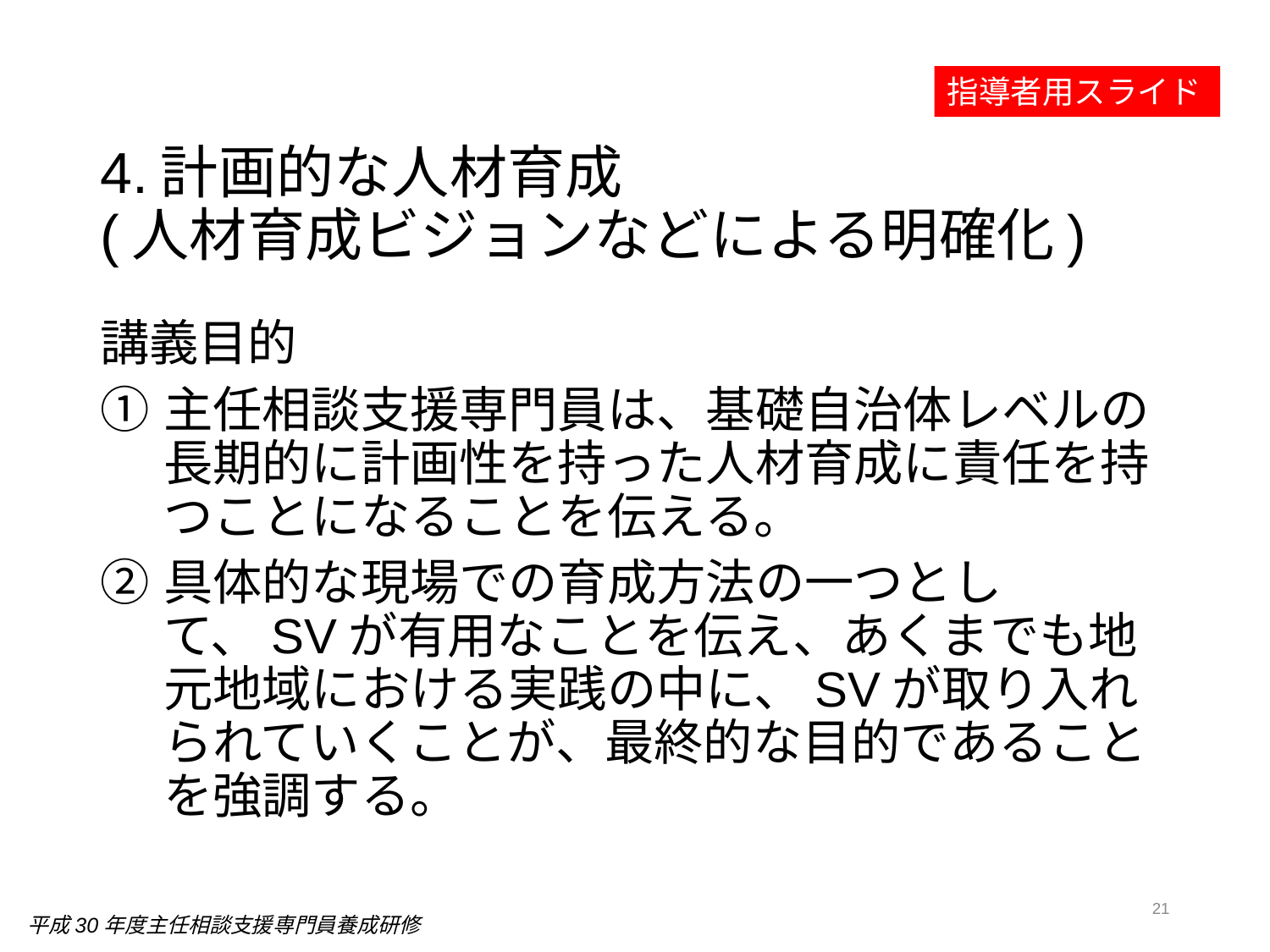

指導者用スライド
# 4.計画的な人材育成 (人材育成ビジョンなどによる明確化)
講義目的
主任相談支援専門員は、基礎自治体レベルの長期的に計画性を持った人材育成に責任を持つことになることを伝える。
具体的な現場での育成方法の一つとして、SVが有用なことを伝え、あくまでも地元地域における実践の中に、SVが取り入れられていくことが、最終的な目的であることを強調する。

21
平成30年度主任相談支援専門員養成研修